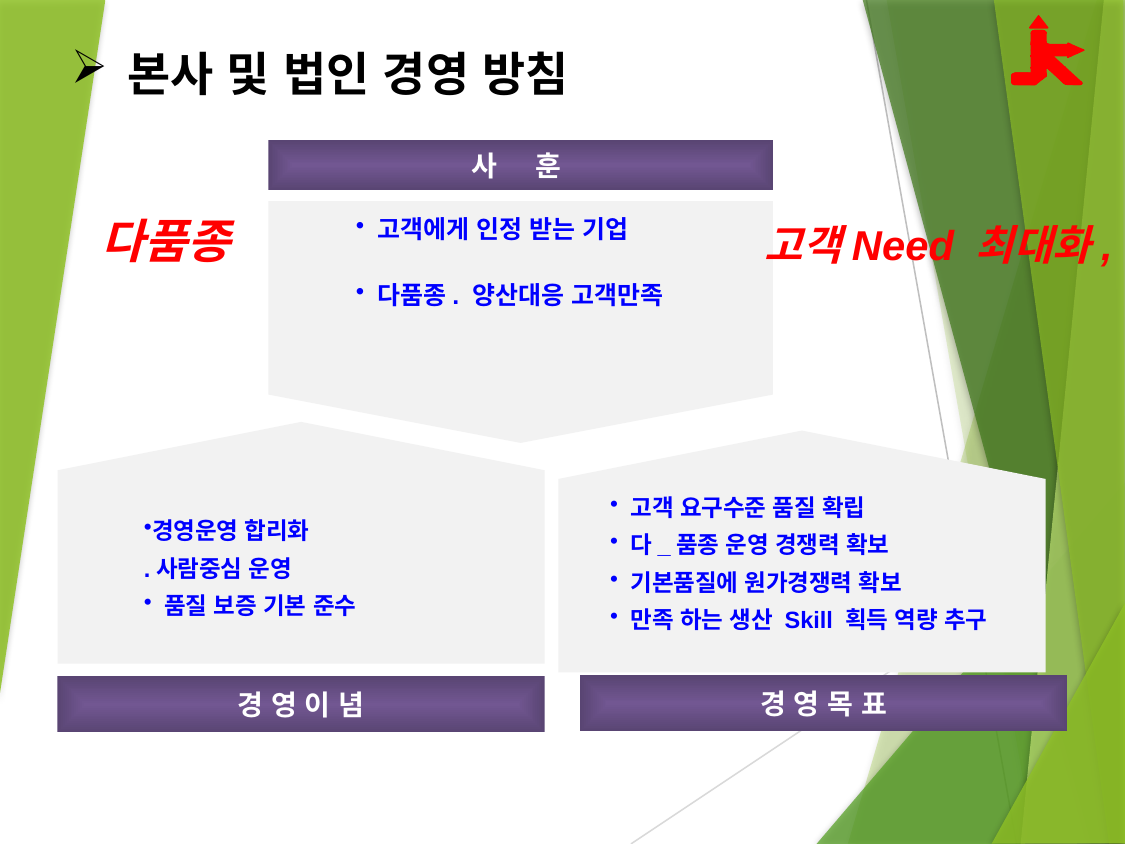

본사 및 법인 경영 방침
사     훈

다품종
 고객에게 인정 받는 기업

 다품종. 양산대응 고객만족
고객Need 최대화,

경영운영 합리화
.사람중심 운영
 품질 보증 기본 준수
 고객 요구수준 품질 확립
 다_품종 운영 경쟁력 확보
 기본품질에 원가경쟁력 확보
 만족 하는 생산 Skill 획득 역량 추구
경 영 목 표
경 영 이 념